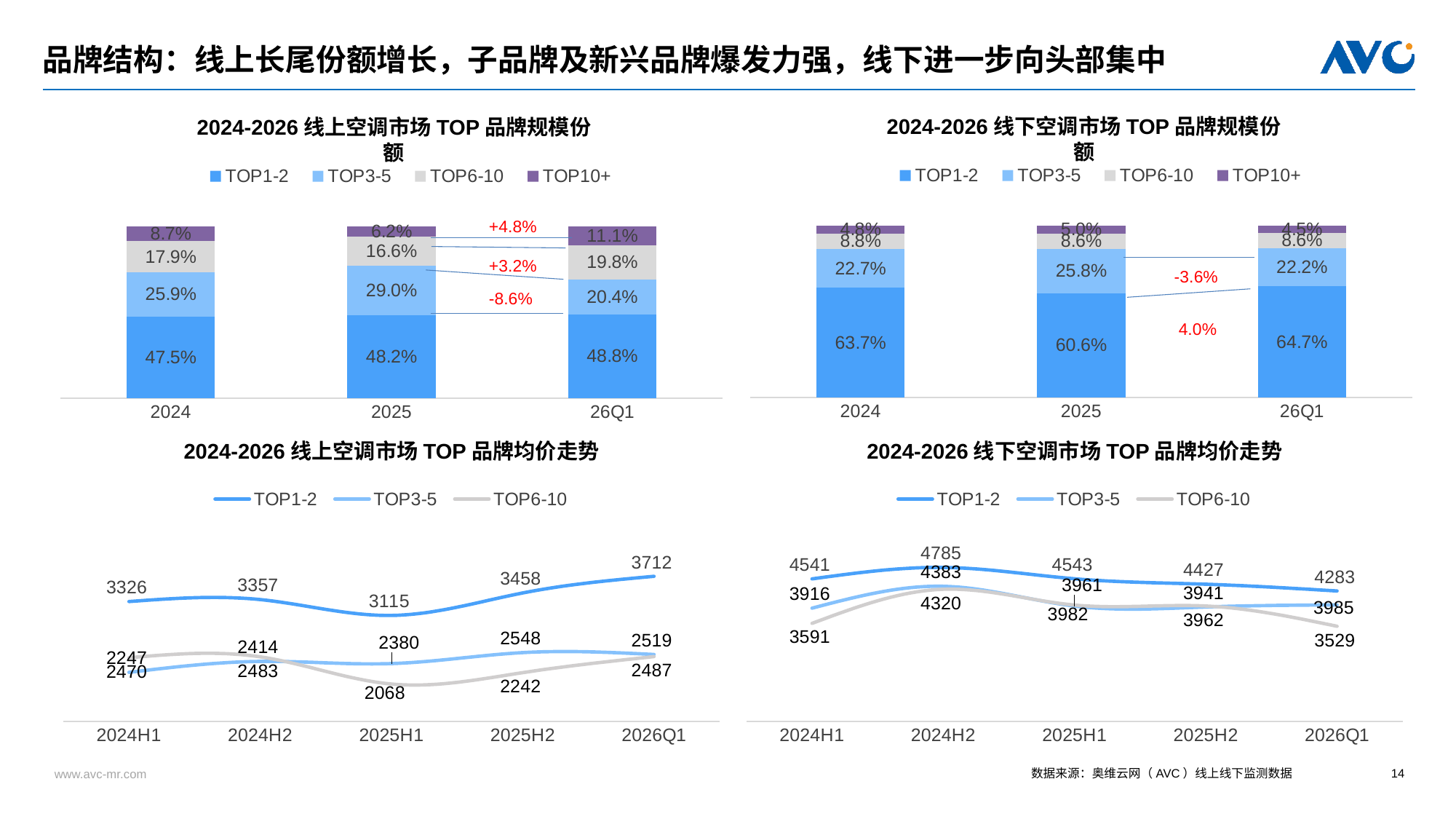

# 品牌结构：线上长尾份额增长，子品牌及新兴品牌爆发力强，线下进一步向头部集中
2024-2026线下空调市场TOP品牌规模份额

### Chart

| Category | TOP1-2 | TOP3-5 | TOP6-10 | TOP10+ |
|---|---|---|---|---|
| 2024 | 0.63705 | 0.22654 | 0.08794 | 0.04846 |
| 2025 | 0.60649 | 0.25794 | 0.08568 | 0.04987 |
| 26Q1 | 0.64667 | 0.22226 | 0.08598 | 0.04507 |
4.0%
2024-2026线上空调市场TOP品牌规模份额

### Chart

| Category | TOP1-2 | TOP3-5 | TOP6-10 | TOP10+ |
|---|---|---|---|---|
| 2024 | 0.47462 | 0.25885 | 0.1791 | 0.08741 |
| 2025 | 0.48224 | 0.28961 | 0.16582 | 0.0623 |
| 26Q1 | 0.48806 | 0.20359 | 0.19756 | 0.11077 |
+4.8%
+3.2%
-8.6%
-3.6%
2024-2026线上空调市场TOP品牌均价走势

### Chart

| Category | TOP1-2 | TOP3-5 | TOP6-10 |
|---|---|---|---|
| 2024H1 | 3326.44624824844 | 2246.67718417702 | 2469.62194566879 |
| 2024H2 | 3356.54274681462 | 2413.76151662601 | 2483.26502691826 |
| 2025H1 | 3115.01098574151 | 2380.43873249869 | 2068.40355274905 |
| 2025H2 | 3457.72450348932 | 2547.56263691538 | 2242.43897433368 |
| 2026Q1 | 3711.53225276727 | 2519.27114793229 | 2486.89908420111 |
2024-2026线下空调市场TOP品牌均价走势

### Chart

| Category | TOP1-2 | TOP3-5 | TOP6-10 |
|---|---|---|---|
| 2024H1 | 4540.78399075885 | 3916.42436612735 | 3591.28269474942 |
| 2024H2 | 4784.87509593595 | 4383.06063653245 | 4319.6422413412 |
| 2025H1 | 4543.23603341455 | 3960.89144879781 | 3982.05880198413 |
| 2025H2 | 4426.91543391197 | 3941.13139408092 | 3962.06042558286 |
| 2026Q1 | 4282.97974043987 | 3985.31662883906 | 3529.10952333443 |
数据来源：奥维云网（AVC）线上线下监测数据